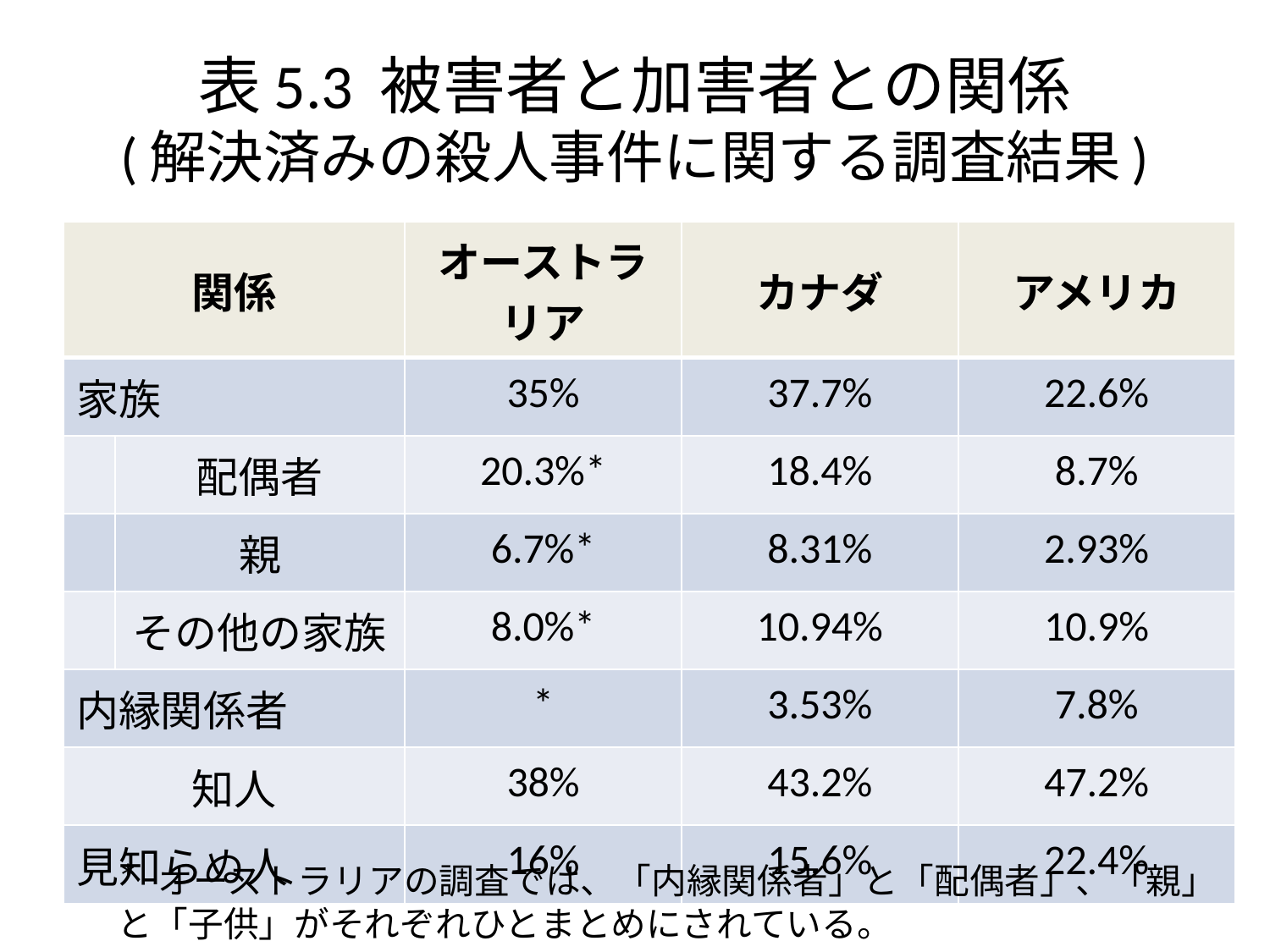

# 表5.3 被害者と加害者との関係 (解決済みの殺人事件に関する調査結果)
| 関係 |  | オーストラリア | カナダ | アメリカ |
| --- | --- | --- | --- | --- |
| 家族 |  | 35% | 37.7% | 22.6% |
|  | 配偶者 | 20.3%\* | 18.4% | 8.7% |
|  | 親 | 6.7%\* | 8.31% | 2.93% |
|  | その他の家族 | 8.0%\* | 10.94% | 10.9% |
| 内縁関係者 |  | \* | 3.53% | 7.8% |
| 知人 |  | 38% | 43.2% | 47.2% |
| 見知らぬ人 |  | 16% | 15.6% | 22.4% |
* オーストラリアの調査では、「内縁関係者」と「配偶者」、「親」と「子供」がそれぞれひとまとめにされている。